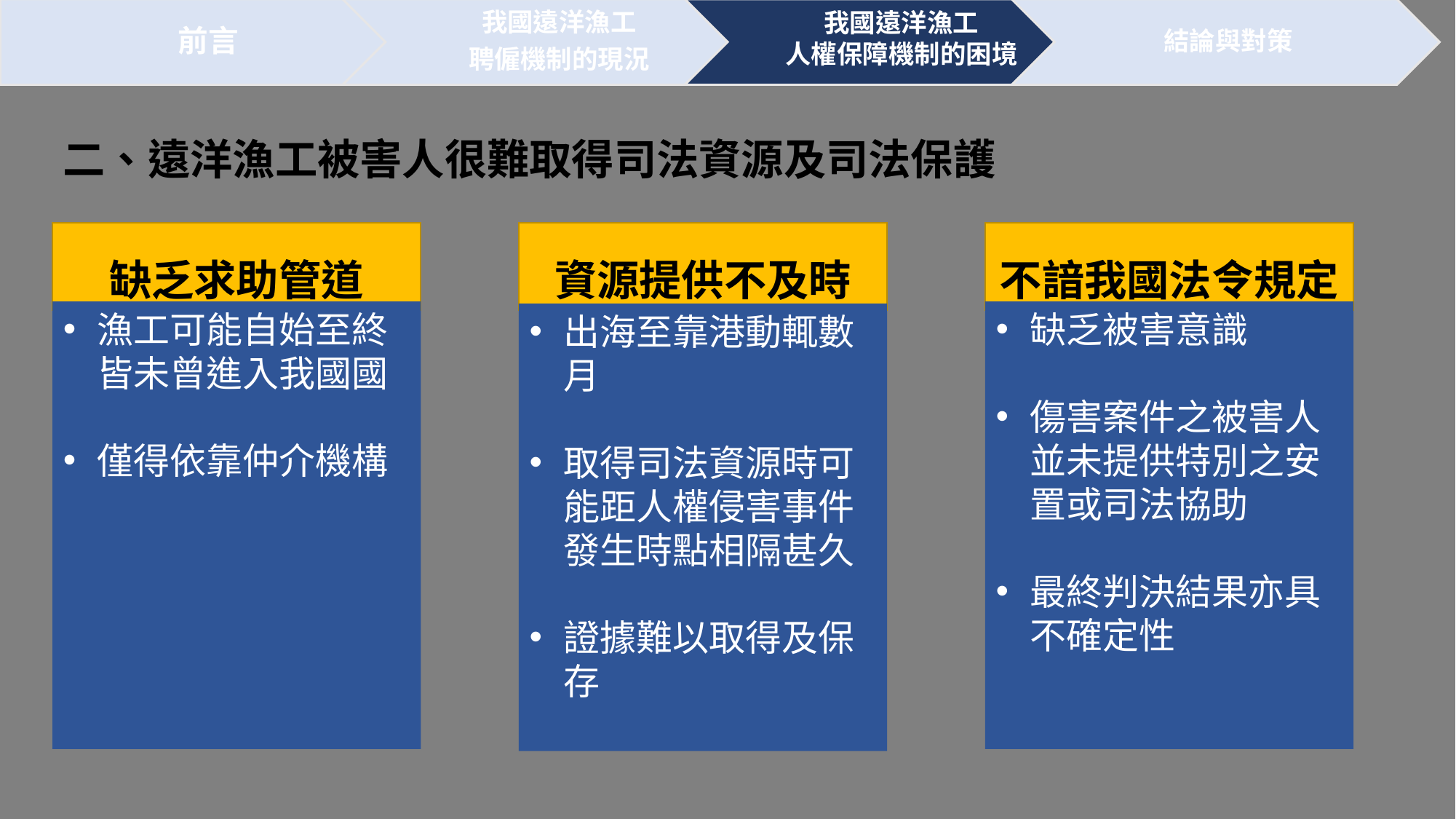

前言
我國遠洋漁工
聘僱機制的現況
我國遠洋漁工
人權保障機制的困境
結論與對策
二、遠洋漁工被害人很難取得司法資源及司法保護
缺乏求助管道
資源提供不及時
不諳我國法令規定
漁工可能自始至終皆未曾進入我國國

僅得依靠仲介機構

缺乏被害意識

傷害案件之被害人並未提供特別之安置或司法協助

最終判決結果亦具不確定性

出海至靠港動輒數月

取得司法資源時可能距人權侵害事件發生時點相隔甚久

證據難以取得及保存